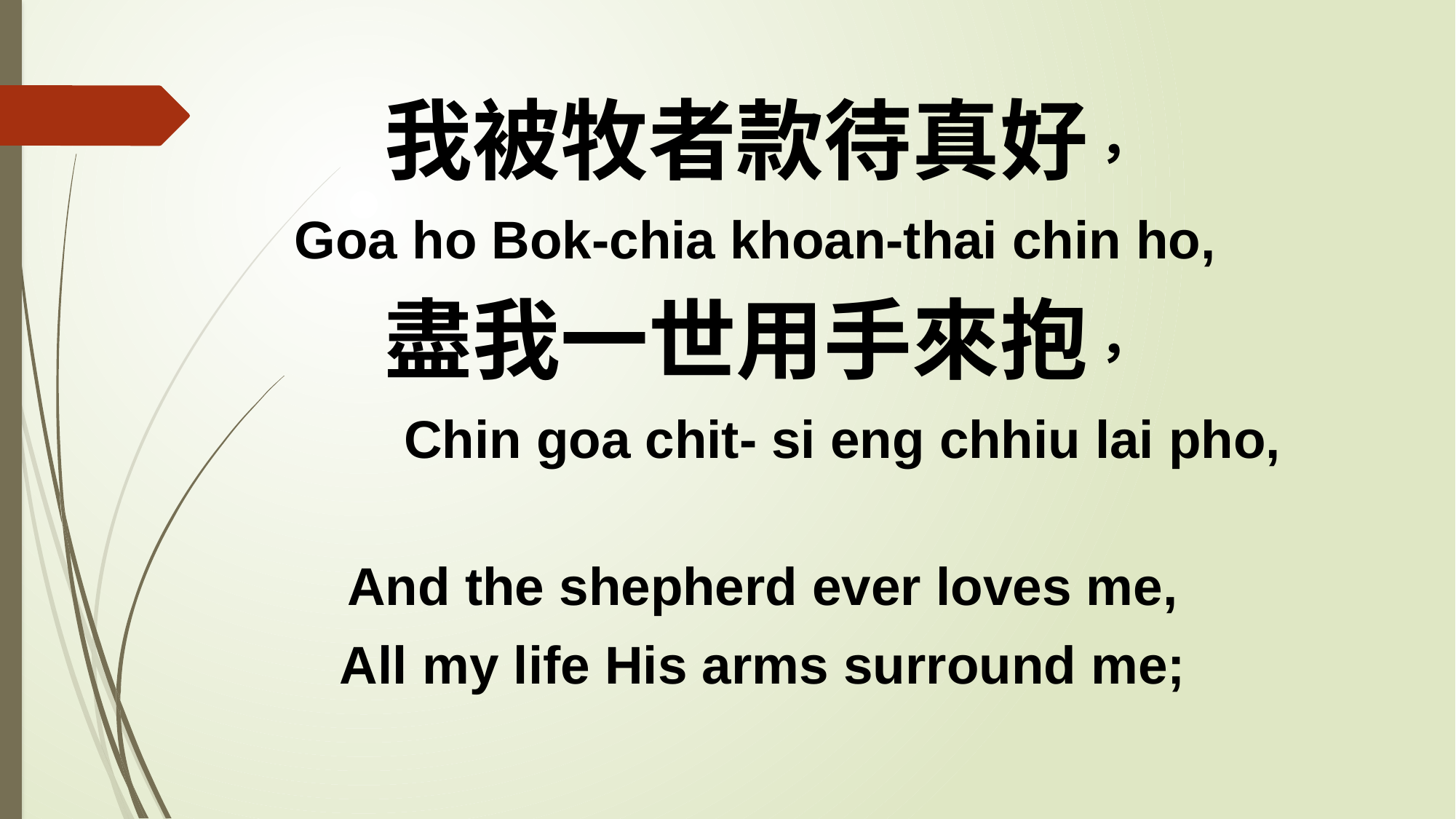

我被牧者款待真好，
Goa ho Bok-chia khoan-thai chin ho,
盡我一世用手來抱，
           Chin goa chit- si eng chhiu lai pho,

And the shepherd ever loves me,
All my life His arms surround me;